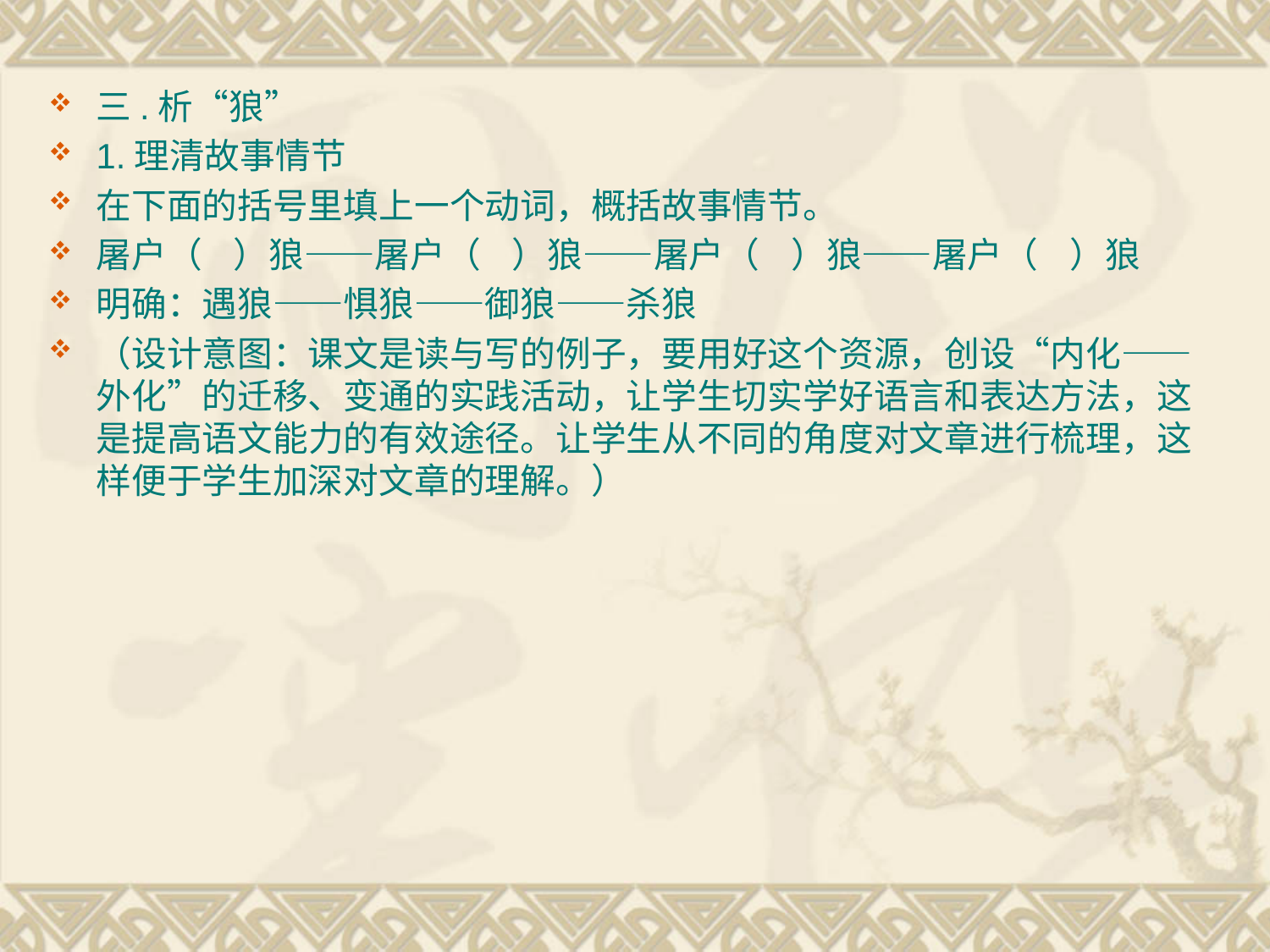

三.析“狼”
1.理清故事情节
在下面的括号里填上一个动词，概括故事情节。
屠户（    ）狼——屠户（    ）狼——屠户（    ）狼——屠户（    ）狼
明确：遇狼——惧狼——御狼——杀狼
（设计意图：课文是读与写的例子，要用好这个资源，创设“内化——外化”的迁移、变通的实践活动，让学生切实学好语言和表达方法，这是提高语文能力的有效途径。让学生从不同的角度对文章进行梳理，这样便于学生加深对文章的理解。）